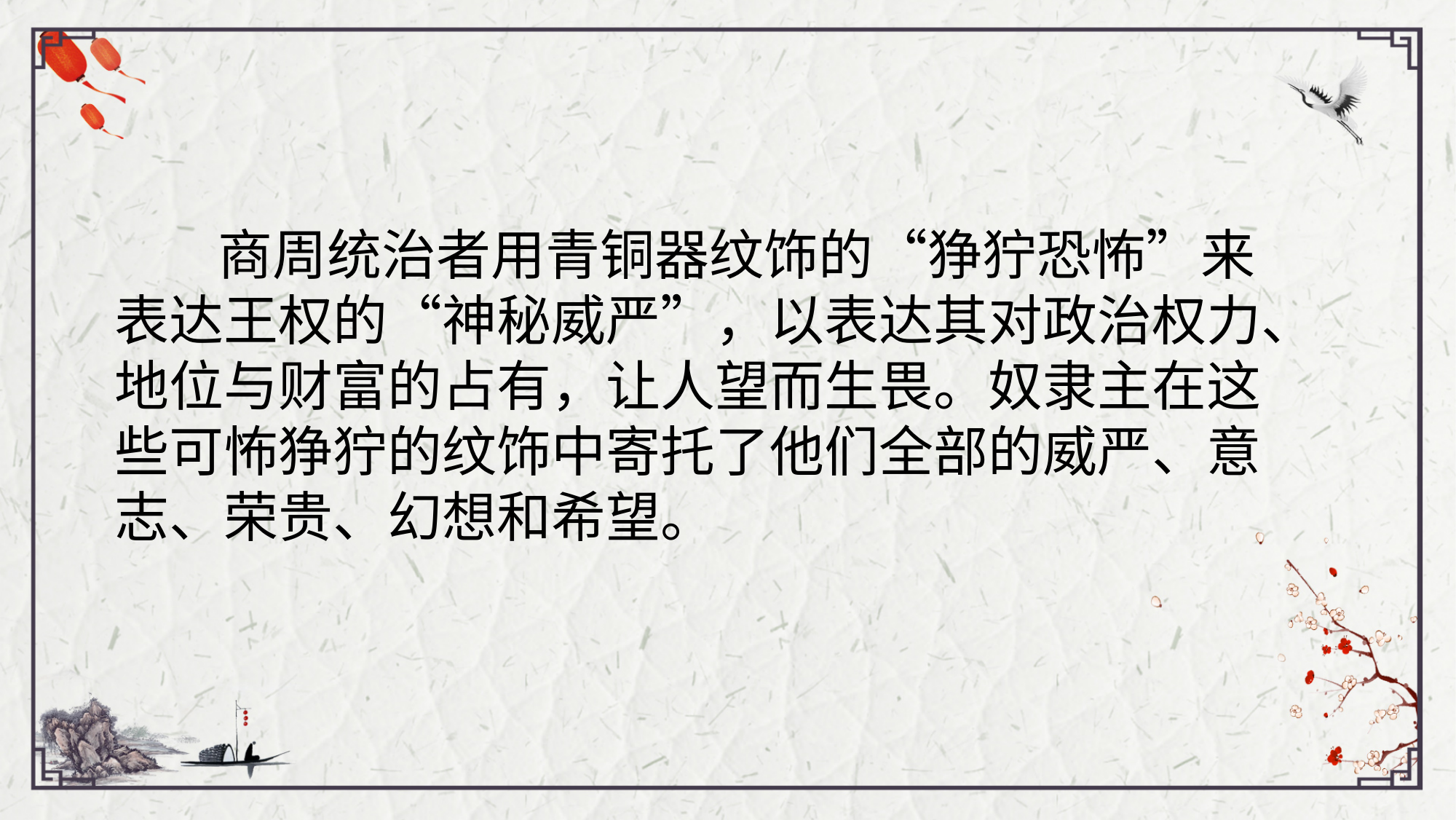

商周统治者用青铜器纹饰的“狰狞恐怖”来表达王权的“神秘威严”，以表达其对政治权力、地位与财富的占有，让人望而生畏。奴隶主在这些可怖狰狞的纹饰中寄托了他们全部的威严、意志、荣贵、幻想和希望。